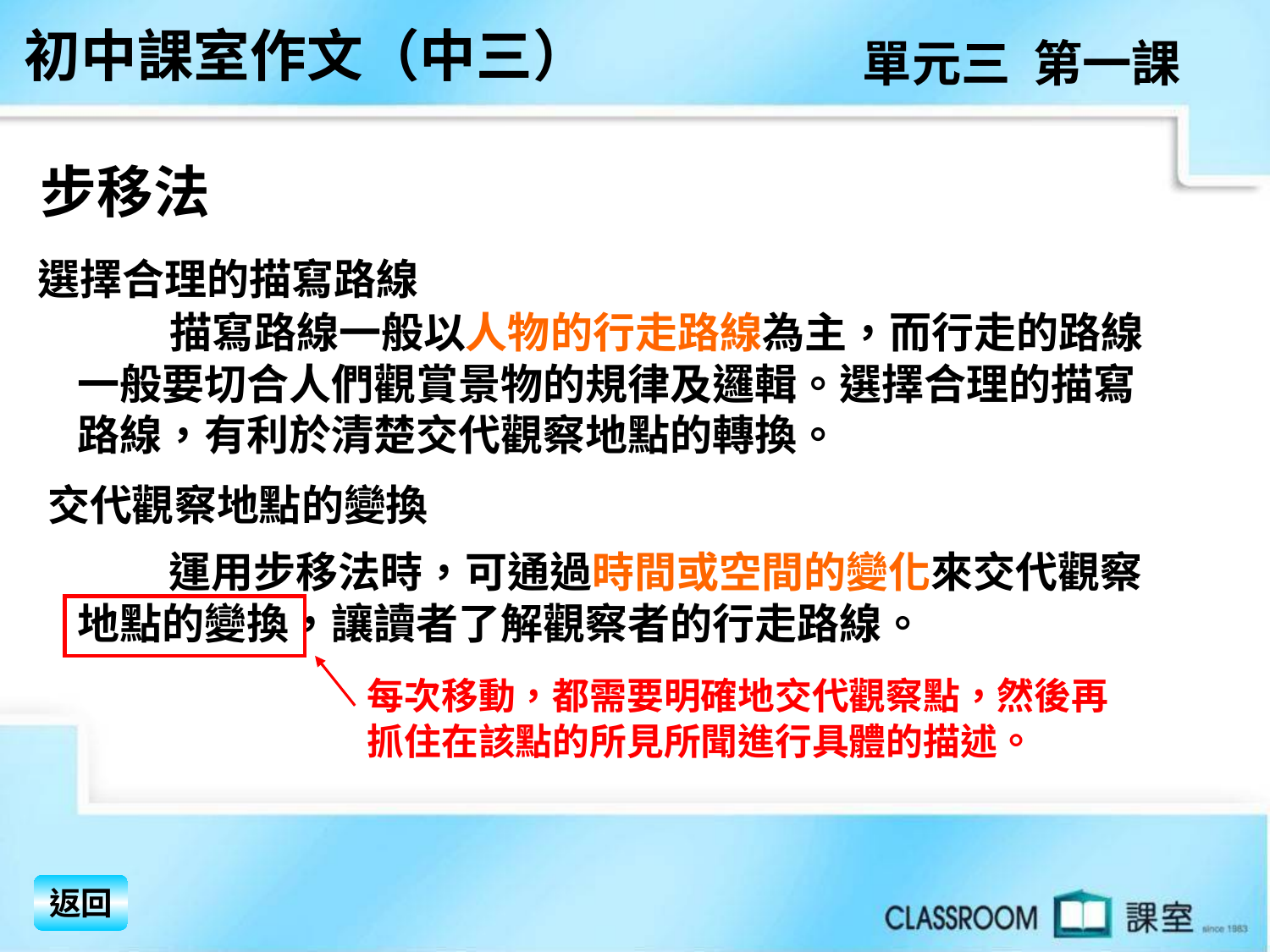

初中課室作文（中三）
單元三  第一課

步移法
選擇合理的描寫路線
　　描寫路線一般以人物的行走路線為主，而行走的路線
一般要切合人們觀賞景物的規律及邏輯。選擇合理的描寫
路線，有利於清楚交代觀察地點的轉換。
交代觀察地點的變換
　　運用步移法時，可通過時間或空間的變化來交代觀察
地點的變換，讓讀者了解觀察者的行走路線。

每次移動，都需要明確地交代觀察點，然後再抓住在該點的所見所聞進行具體的描述。
返回